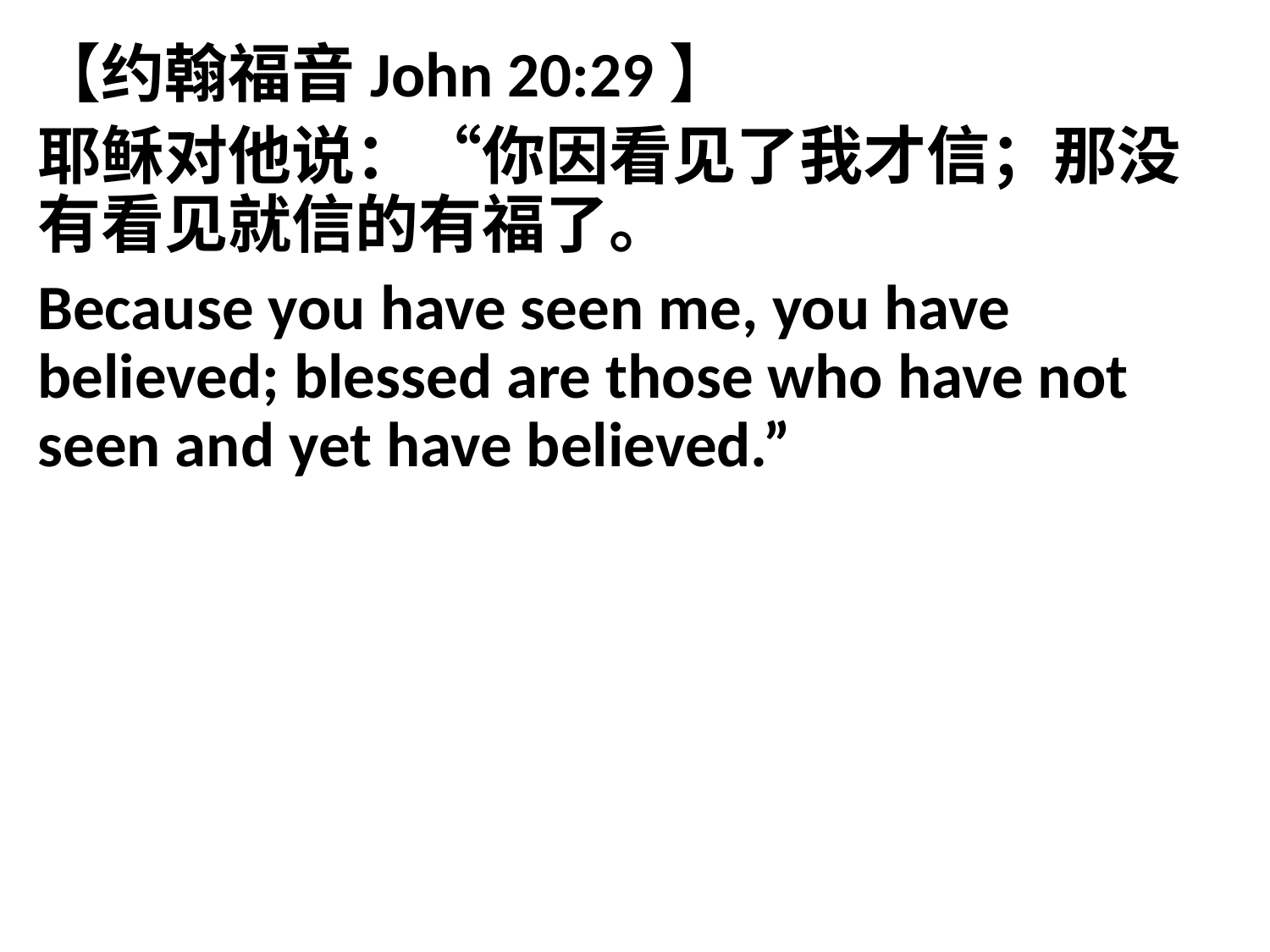

【约翰福音John 20:29】
耶稣对他说：“你因看见了我才信；那没有看见就信的有福了。
Because you have seen me, you have believed; blessed are those who have not seen and yet have believed.”